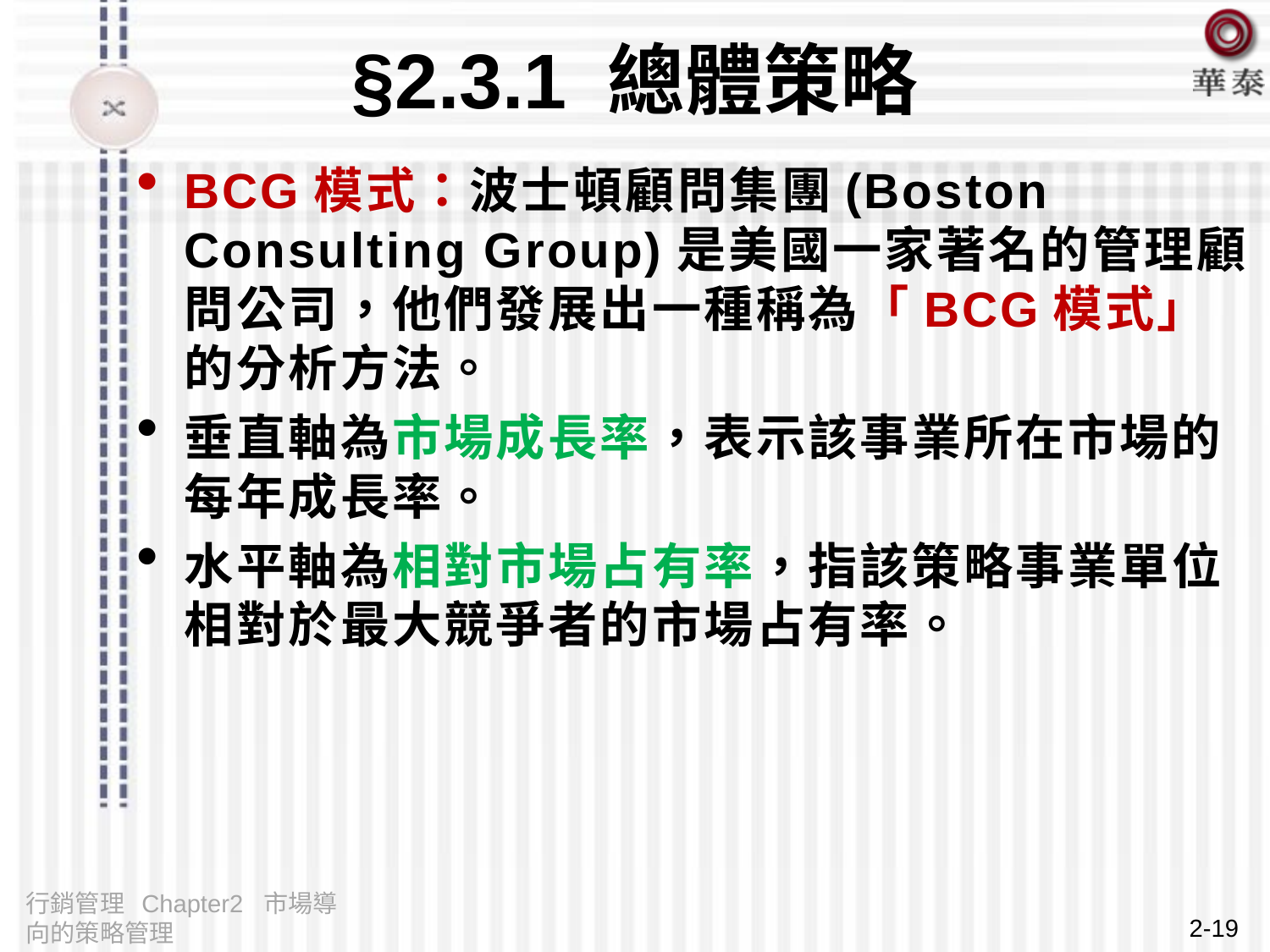

# §2.3.1 總體策略
BCG模式：波士頓顧問集團(Boston Consulting Group)是美國一家著名的管理顧問公司，他們發展出一種稱為「BCG模式」的分析方法。
垂直軸為市場成長率，表示該事業所在市場的每年成長率。
水平軸為相對市場占有率，指該策略事業單位相對於最大競爭者的市場占有率。
行銷管理  Chapter2  市場導向的策略管理
2-19